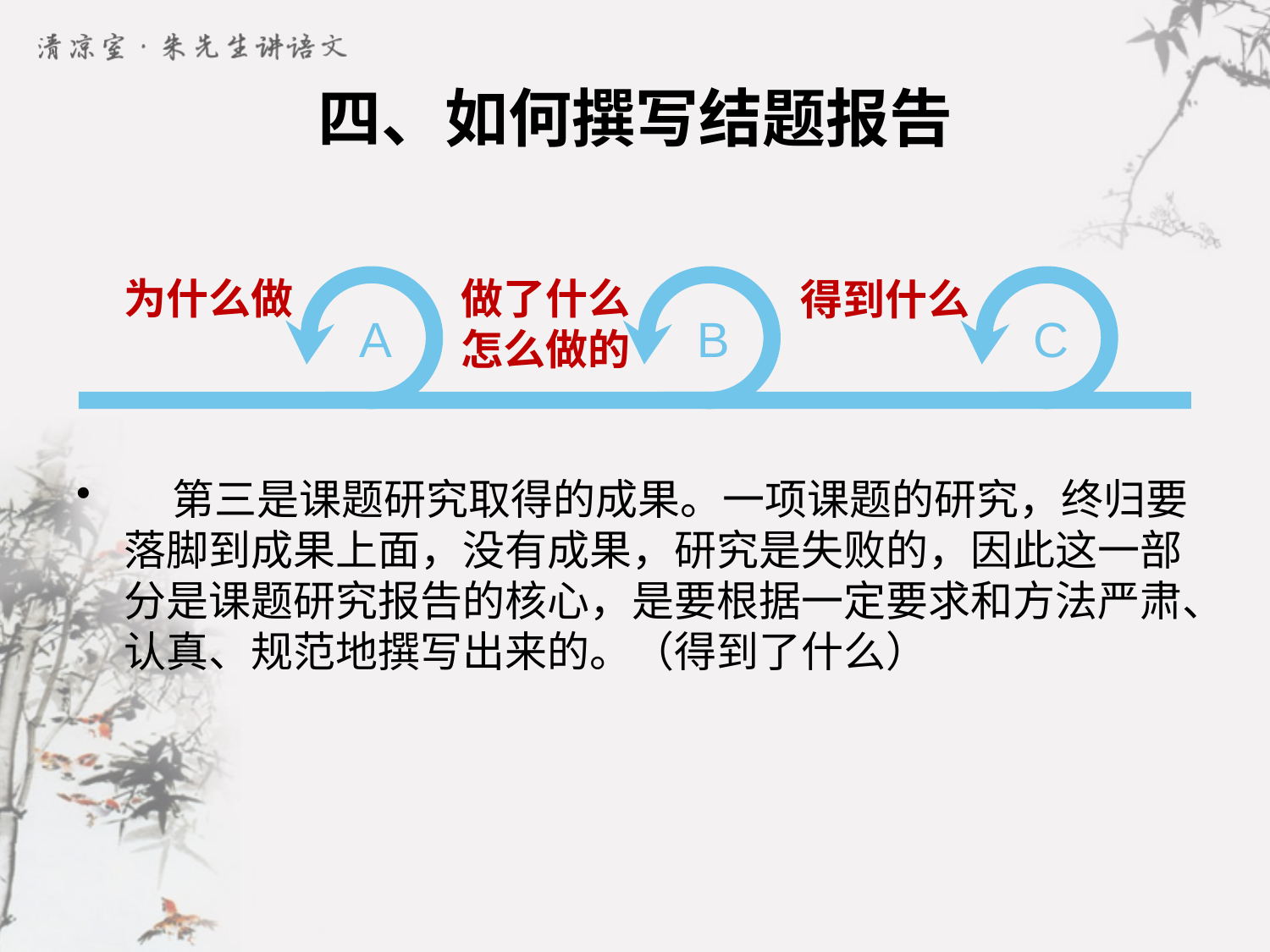

# 四、如何撰写结题报告
为什么做
A
做了什么怎么做的
B
得到什么
C

    第三是课题研究取得的成果。一项课题的研究，终归要落脚到成果上面，没有成果，研究是失败的，因此这一部分是课题研究报告的核心，是要根据一定要求和方法严肃、认真、规范地撰写出来的。（得到了什么）